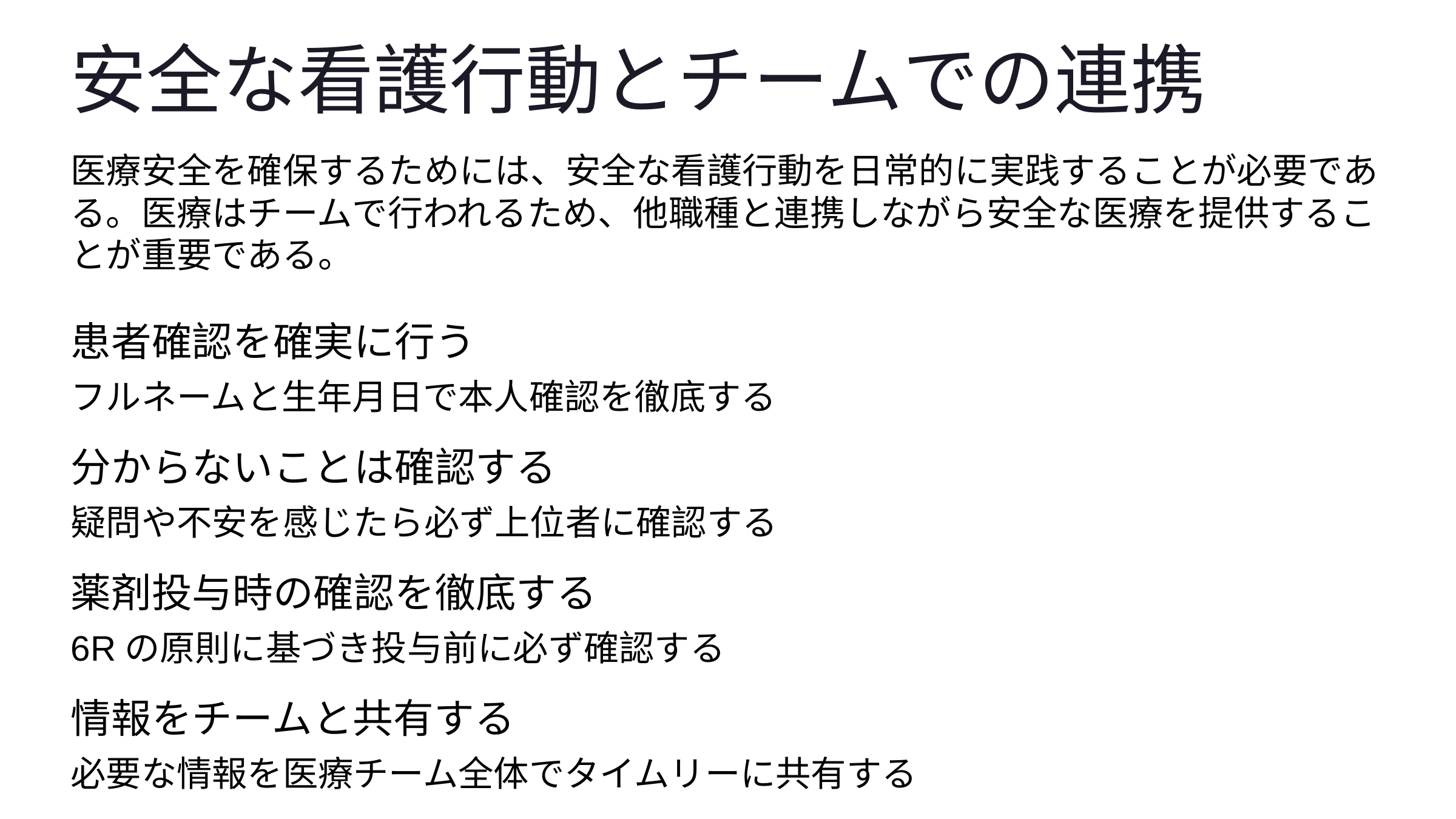

安全な看護行動とチームでの連携
医療安全を確保するためには、安全な看護行動を日常的に実践することが必要である。医療はチームで行われるため、他職種と連携しながら安全な医療を提供することが重要である。
患者確認を確実に行う
フルネームと生年月日で本人確認を徹底する
分からないことは確認する
疑問や不安を感じたら必ず上位者に確認する
薬剤投与時の確認を徹底する
6Rの原則に基づき投与前に必ず確認する
情報をチームと共有する
必要な情報を医療チーム全体でタイムリーに共有する